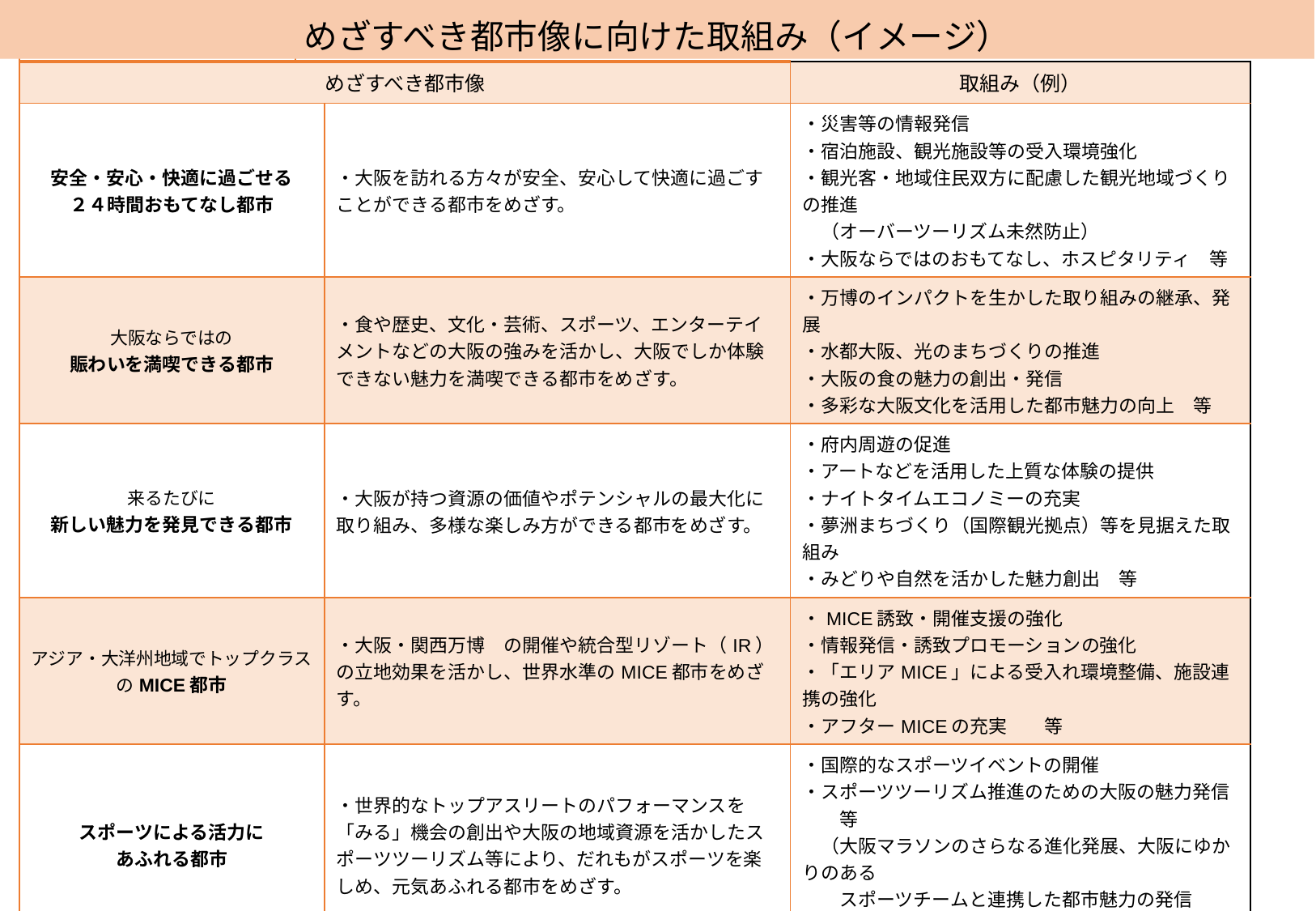

めざすべき都市像に向けた取組み（イメージ）
|  |  |  |  |  |  |
| --- | --- | --- | --- | --- | --- |
| めざすべき都市像 |  |  |  |  | 取組み（例） |
| 安全・安心・快適に過ごせる ２４時間おもてなし都市 | ・大阪を訪れる方々が安全、安心して快適に過ごすことができる都市をめざす。 | ・大阪を訪れる方々が安全、安心して快適に過ごすことができる都市をめざす。 |  |  | ・災害等の情報発信 ・宿泊施設、観光施設等の受入環境強化 ・観光客・地域住民双方に配慮した観光地域づくりの推進　 　（オーバーツーリズム未然防止）　 ・大阪ならではのおもてなし、ホスピタリティ　等 |
| 大阪ならではの 賑わいを満喫できる都市 | ・食や歴史、文化・芸術、スポーツ、エンターテイメントなどの大阪の強みを活かし、大阪でしか体験できない魅力を満喫できる都市をめざす。 | ・食や歴史、文化・芸術、スポーツ、エンターテイメントなどの大阪の強みを活かし、大阪でしか体験できない魅力を満喫できる都市をめざす。 |  |  | ・万博のインパクトを生かした取り組みの継承、発展 ・水都大阪、光のまちづくりの推進 ・大阪の食の魅力の創出・発信 ・多彩な大阪文化を活用した都市魅力の向上　等 |
| 来るたびに 新しい魅力を発見できる都市 | ・大阪が持つ資源の価値やポテンシャルの最大化に取り組み、多様な楽しみ方ができる都市をめざす。 | ・大阪が持つ資源の価値やポテンシャルの最大化に取り組み、多様な楽しみ方ができる都市をめざす。 |  |  | ・府内周遊の促進 ・アートなどを活用した上質な体験の提供 ・ナイトタイムエコノミーの充実 ・夢洲まちづくり（国際観光拠点）等を見据えた取組み ・みどりや自然を活かした魅力創出　等 |
| アジア・大洋州地域でトップクラスのMICE都市 | ・世界水準のMICE受入れ環境の整備や大阪・関西万博 　の開催や統合型リゾート（IR）の立地効果を活かし、 　世界水準のMICE都市をめざす。 | ・大阪・関西万博　の開催や統合型リゾート（IR）の立地効果を活かし、世界水準のMICE都市をめざす。 |  |  | ・MICE誘致・開催支援の強化 ・情報発信・誘致プロモーションの強化 ・「エリアMICE」による受入れ環境整備、施設連携の強化 ・アフターMICEの充実　　等 |
| スポーツによる活力に あふれる都市 | ・世界的なトップアスリートのパフォーマンスを「みる」機会の創出や大阪の地域資源を活かしたスポーツツーリズム等により、だれもがスポーツを楽しめ、元気あふれる都市をめざす。 | ・世界的なトップアスリートのパフォーマンスを「みる」機会の創出や大阪の地域資源を活かしたスポーツツーリズム等により、だれもがスポーツを楽しめ、元気あふれる都市をめざす。 |  |  | ・国際的なスポーツイベントの開催 ・スポーツツーリズム推進のための大阪の魅力発信　　等 　（大阪マラソンのさらなる進化発展、大阪にゆかりのある 　　スポーツチームと連携した都市魅力の発信　等） |
| 文化力を活用した 世界に誇れる魅力あふれる都市 |  | ・世界中から人々が集い、対話し、様々な文化芸術が交流することで、新たなつながりや創造が促進され、自由で多彩な文化芸術活動がより活性化し、大阪の文化力・都市の魅力の更なる向上や世界への貢献につながる都市をめざす。 |  |  | ・伝統芸能や舞台芸術などの文化資源を活用した魅力 創出 ・芸術文化活動の場の充実や、集客・交流を促進する環境整備につながる取組の推進　等 |
| 国際交流を通じて 持続的に成長する都市 | ・大阪の海外ネットワークを活かし、ビジネス、文化、スポーツなど、さまざまな分野での都市間交流を推進する。 ・外国人が安全・安心に過ごせる環境を整えることにより、多様な人材が活躍でき、交流が生まれる国際都市をめざす。 | ・大阪の海外ネットワークを活用し、多様な国際交流が生まれる都市をめざす |  |  | ・姉妹都市等を始めとする国外の都市との交流推進 ・外国人が安全・安心に過ごせる環境の整備 ・多様な交流が生まれる国際都市の実現に向けた取組みの実施　等 |